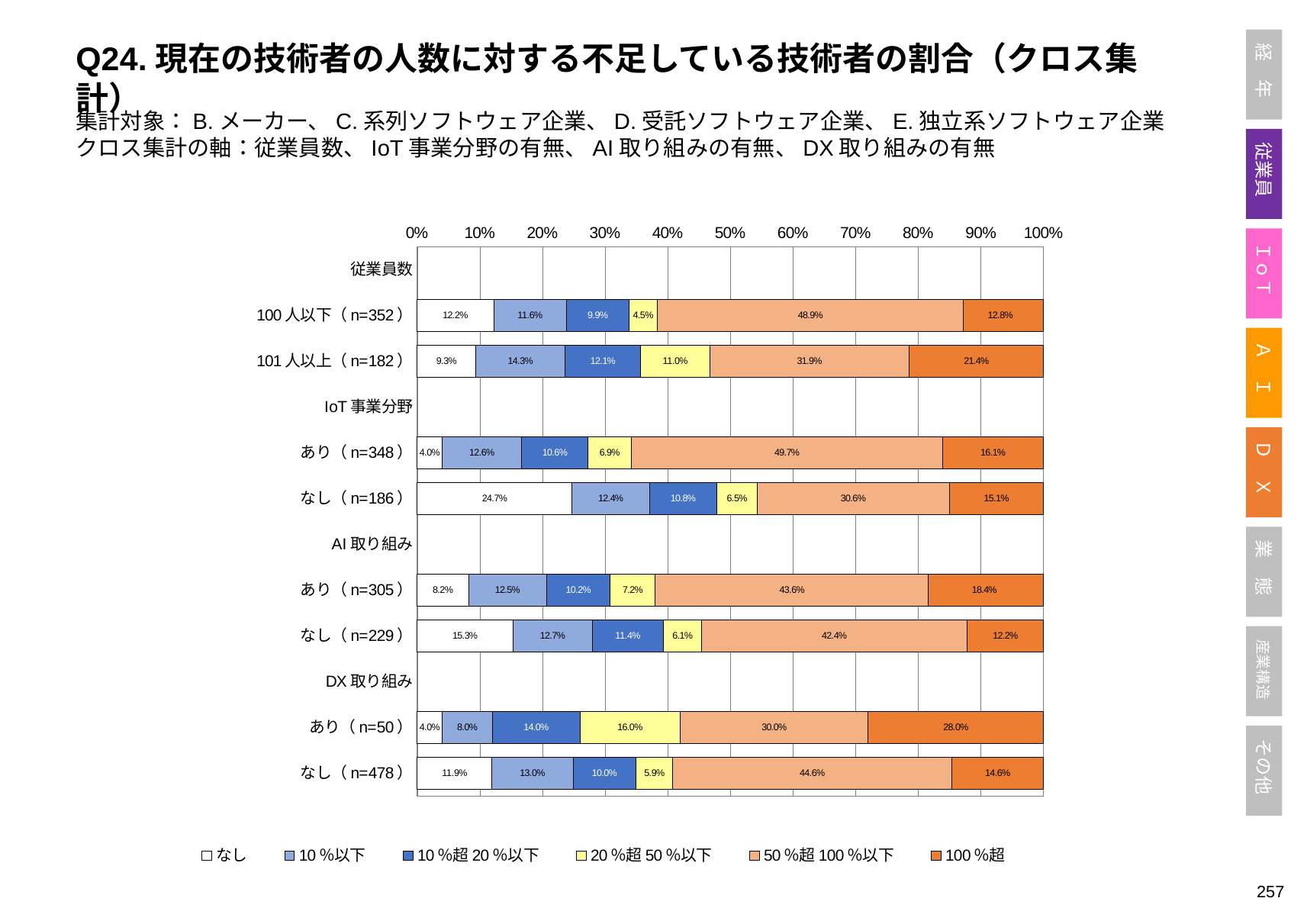

Q24.現在の技術者の人数に対する不足している技術者の割合（クロス集計）
集計対象：B.メーカー、C.系列ソフトウェア企業、D.受託ソフトウェア企業、E.独立系ソフトウェア企業
クロス集計の軸：従業員数、IoT事業分野の有無、AI取り組みの有無、DX取り組みの有無

### Chart

| Category | なし | 10％以下 | 10％超20％以下 | 20％超50％以下 | 50％超100％以下 | 100％超 |
|---|---|---|---|---|---|---|
| 従業員数 | None | None | None | None | None | None |
| 100人以下（n=352） | 0.12215909090909091 | 0.11647727272727272 | 0.09943181818181818 | 0.045454545454545456 | 0.48863636363636365 | 0.1278409090909091 |
| 101人以上（n=182） | 0.09340659340659341 | 0.14285714285714285 | 0.12087912087912088 | 0.10989010989010989 | 0.31868131868131866 | 0.21428571428571427 |
| IoT事業分野 | None | None | None | None | None | None |
| あり（n=348） | 0.040229885057471264 | 0.12643678160919541 | 0.10632183908045977 | 0.06896551724137931 | 0.49712643678160917 | 0.16091954022988506 |
| なし（n=186） | 0.24731182795698925 | 0.12365591397849462 | 0.10752688172043011 | 0.06451612903225806 | 0.3064516129032258 | 0.15053763440860216 |
| AI取り組み | None | None | None | None | None | None |
| あり（n=305） | 0.08196721311475409 | 0.12459016393442623 | 0.10163934426229508 | 0.07213114754098361 | 0.4360655737704918 | 0.18360655737704917 |
| なし（n=229） | 0.15283842794759825 | 0.12663755458515283 | 0.11353711790393013 | 0.0611353711790393 | 0.42358078602620086 | 0.1222707423580786 |
| DX取り組み | None | None | None | None | None | None |
| あり（n=50） | 0.04 | 0.08 | 0.14 | 0.16 | 0.3 | 0.28 |
| なし（n=478） | 0.1192468619246862 | 0.1297071129707113 | 0.100418410041841 | 0.058577405857740586 | 0.4456066945606695 | 0.14644351464435146 |
257